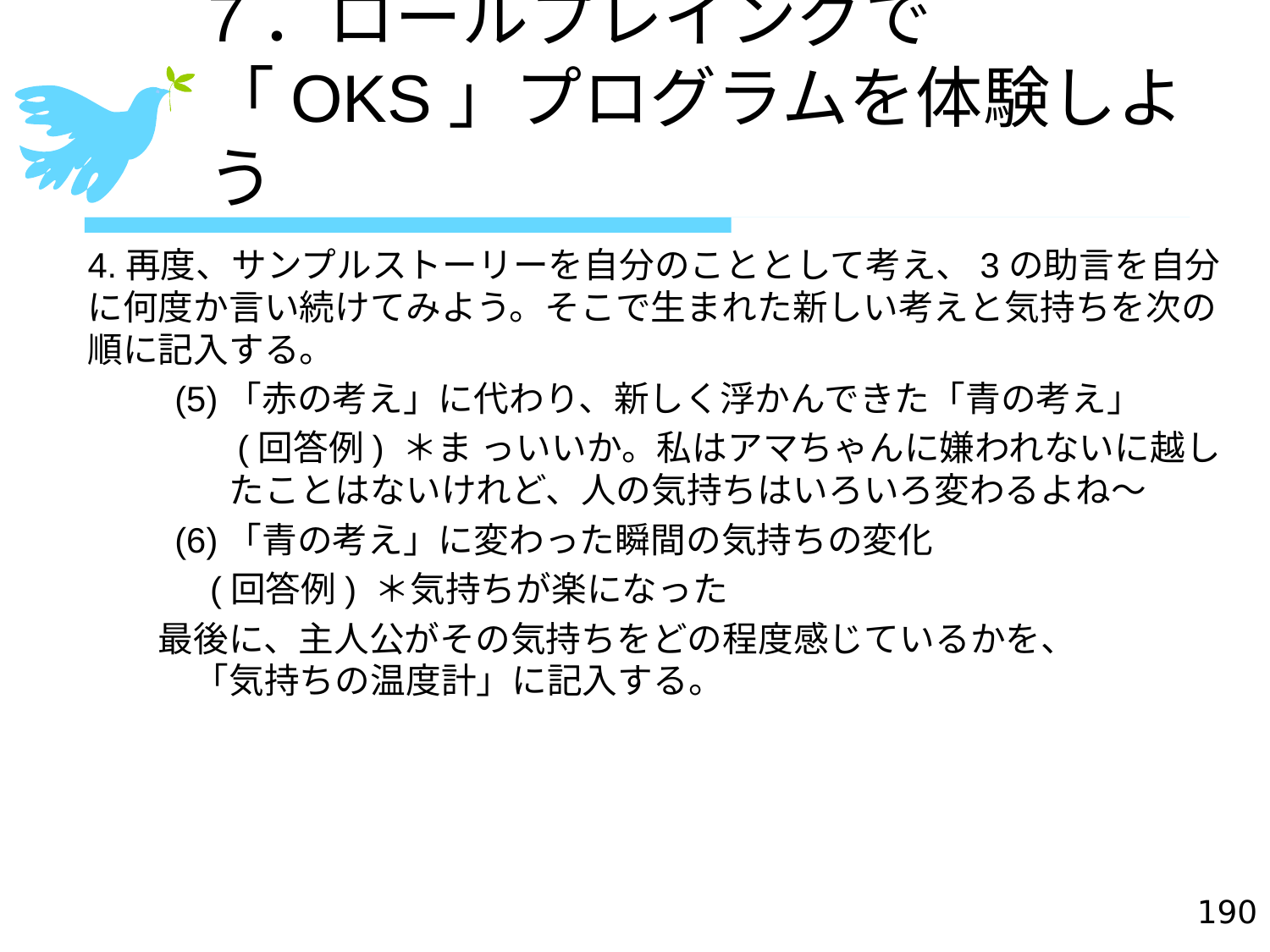

# 7．ロールプレイングで「OKS」プログラムを体験しよう
4.再度、サンプルストーリーを自分のこととして考え、3の助言を自分に何度か言い続けてみよう。そこで生まれた新しい考えと気持ちを次の順に記入する。
　　 (5)「赤の考え」に代わり、新しく浮かんできた「青の考え」
　　　　(回答例) ＊ま っいいか。私はアマちゃんに嫌われないに越し
　　　　たことはないけれど、人の気持ちはいろいろ変わるよね〜
　　 (6)「青の考え」に変わった瞬間の気持ちの変化
　　　 (回答例) ＊気持ちが楽になった
　　最後に、主人公がその気持ちをどの程度感じているかを、
　　　「気持ちの温度計」に記入する。

190